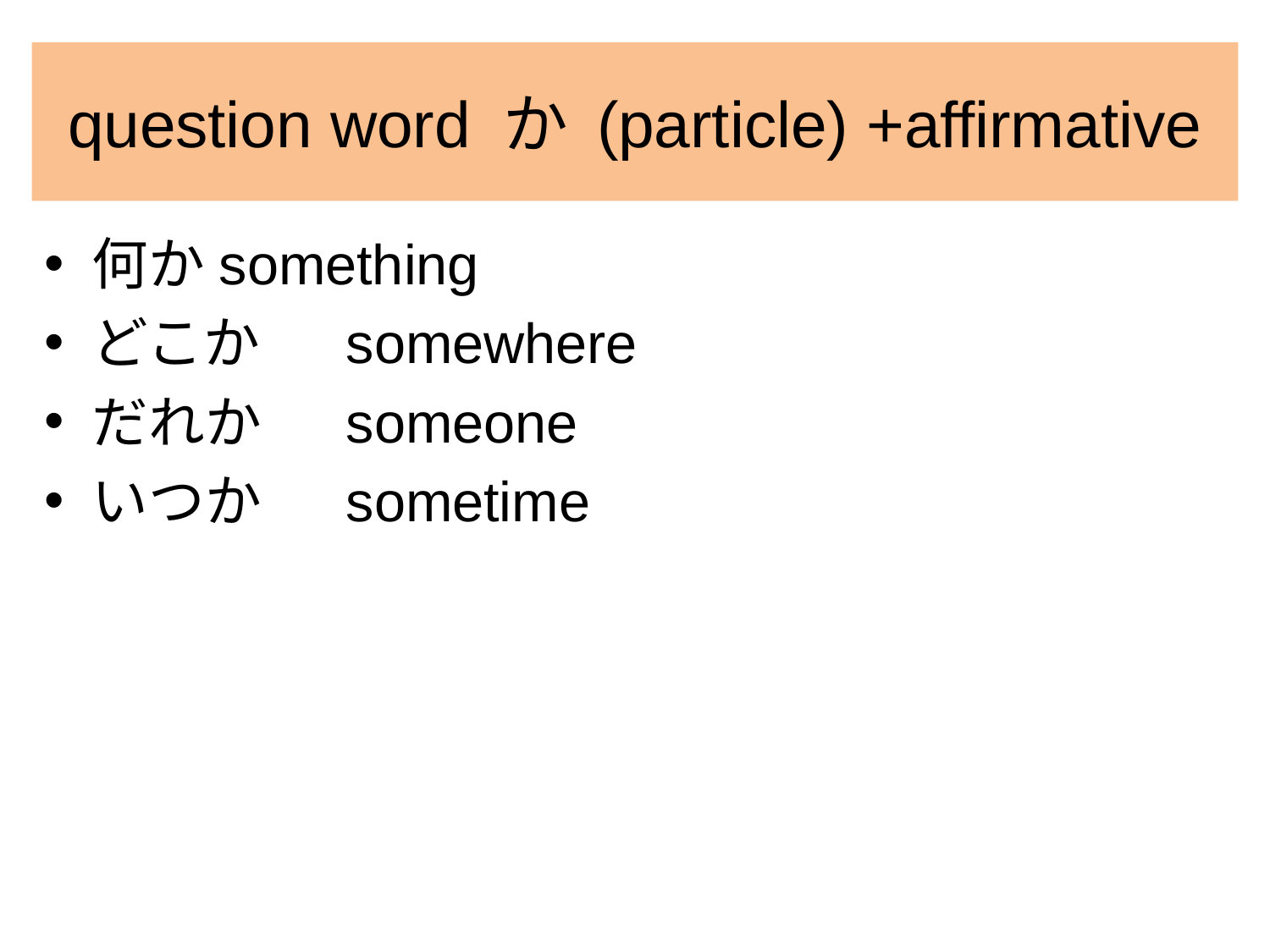

# question word か (particle) +affirmative
何か	something
どこか	somewhere
だれか	someone
いつか	sometime